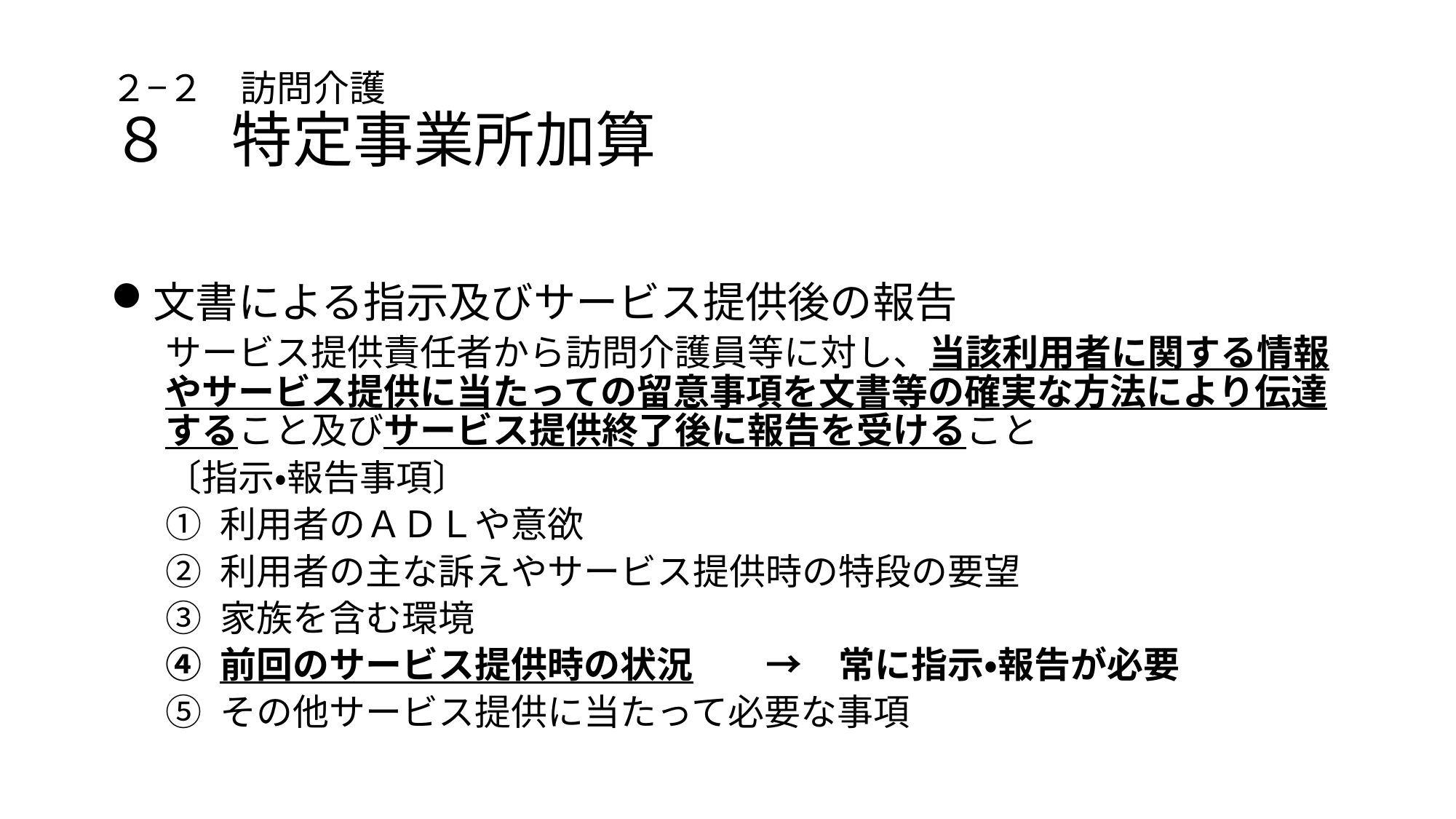

# ２−２　訪問介護 ８　特定事業所加算

文書による指示及びサービス提供後の報告
サービス提供責任者から訪問介護員等に対し、当該利用者に関する情報やサービス提供に当たっての留意事項を文書等の確実な方法により伝達すること及びサービス提供終了後に報告を受けること
〔指示・報告事項〕
利用者のＡＤＬや意欲
利用者の主な訴えやサービス提供時の特段の要望
家族を含む環境
前回のサービス提供時の状況　　→　常に指示・報告が必要
その他サービス提供に当たって必要な事項